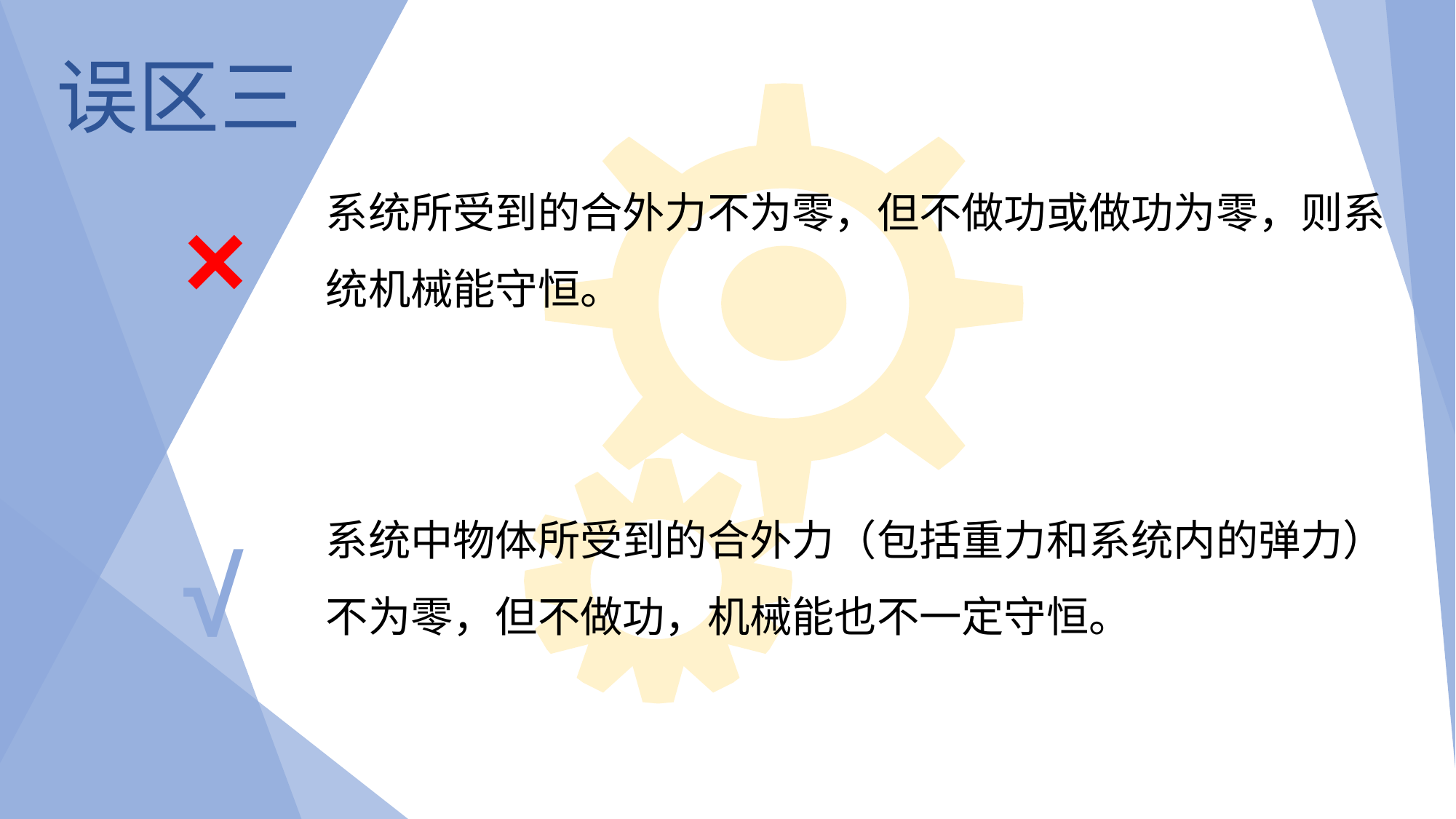

误区三

×

系统所受到的合外力不为零，但不做功或做功为零，则系统机械能守恒。

系统中物体所受到的合外力（包括重力和系统内的弹力）不为零，但不做功，机械能也不一定守恒。

√